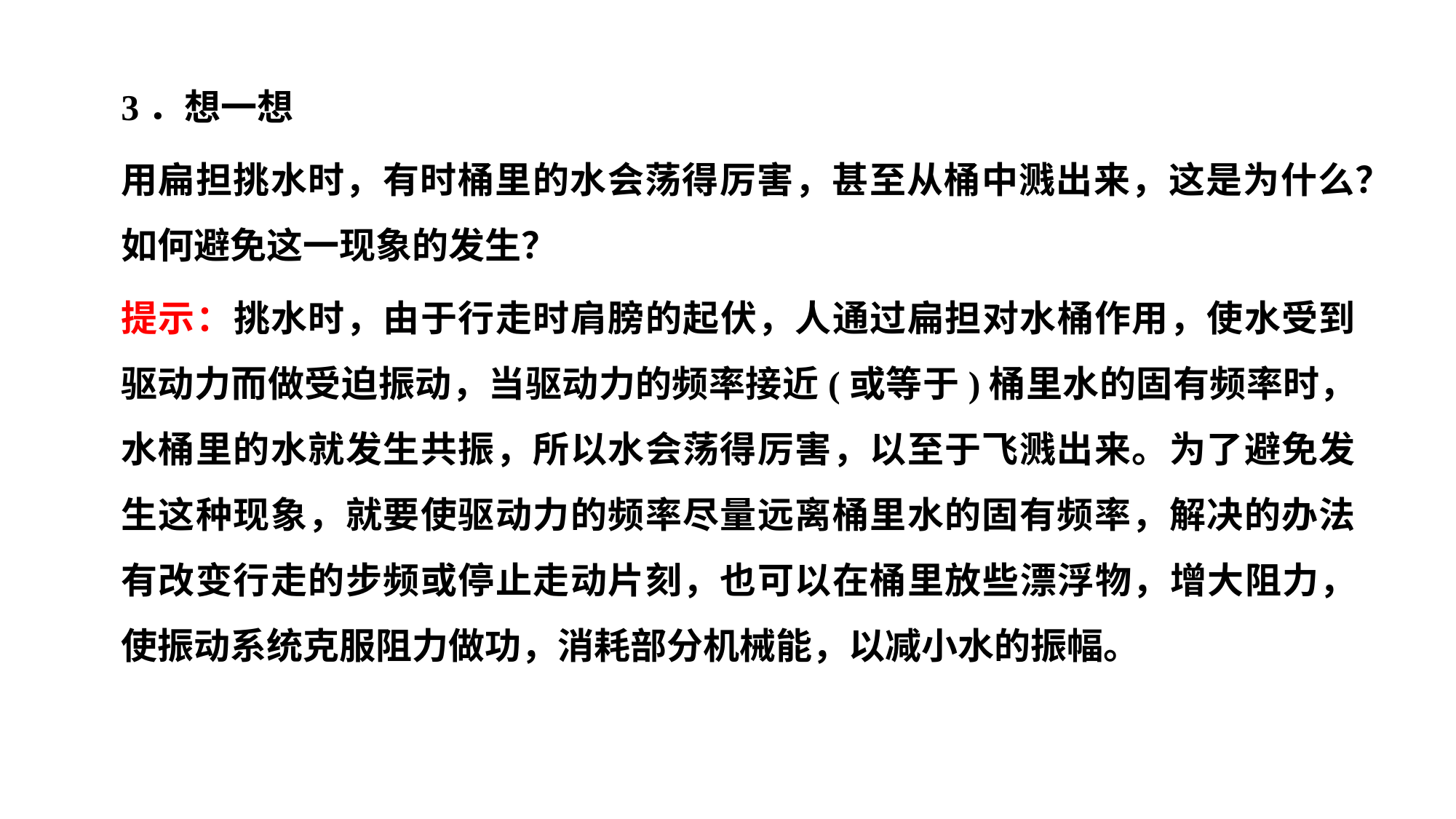

3．想一想
用扁担挑水时，有时桶里的水会荡得厉害，甚至从桶中溅出来，这是为什么？如何避免这一现象的发生？
提示：挑水时，由于行走时肩膀的起伏，人通过扁担对水桶作用，使水受到驱动力而做受迫振动，当驱动力的频率接近(或等于)桶里水的固有频率时，水桶里的水就发生共振，所以水会荡得厉害，以至于飞溅出来。为了避免发生这种现象，就要使驱动力的频率尽量远离桶里水的固有频率，解决的办法有改变行走的步频或停止走动片刻，也可以在桶里放些漂浮物，增大阻力，使振动系统克服阻力做功，消耗部分机械能，以减小水的振幅。